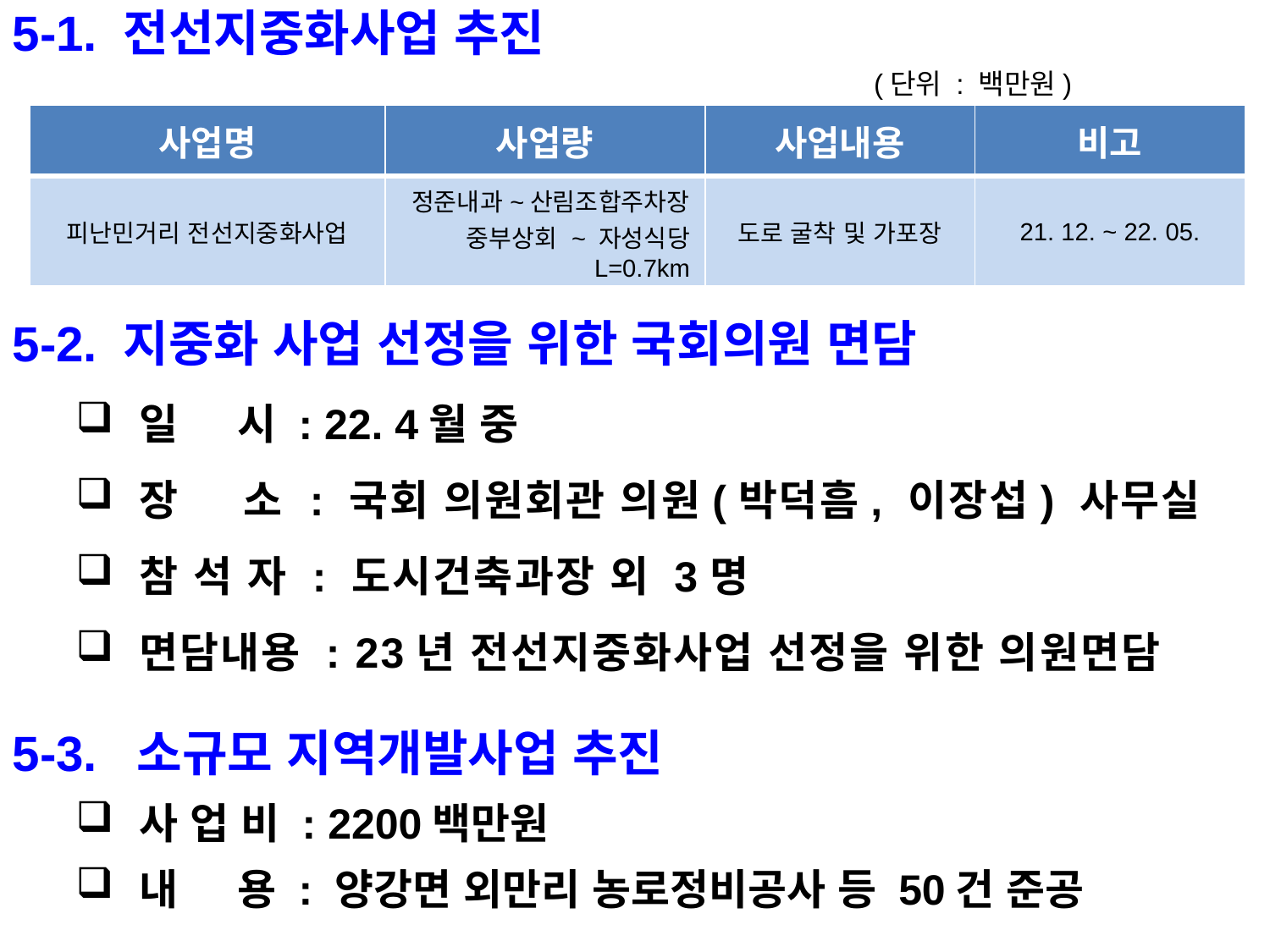

5-1. 전선지중화사업 추진
                                                                                                              (단위 : 백만원)
| 사업명 | 사업량 | 사업내용 | 비고 |
| --- | --- | --- | --- |
| 피난민거리 전선지중화사업 | 정준내과~산림조합주차장 중부상회 ~ 자성식당 L=0.7km | 도로 굴착 및 가포장 | 21. 12. ~ 22. 05. |
5-2. 지중화 사업 선정을 위한 국회의원 면담
일     시 : 22. 4월 중
장    소 : 국회 의원회관 의원(박덕흠, 이장섭) 사무실
참 석 자 : 도시건축과장 외 3명
면담내용 : 23년 전선지중화사업 선정을 위한 의원면담

5-3.  소규모 지역개발사업 추진
사 업 비 : 2200백만원
내     용 : 양강면 외만리 농로정비공사 등 50건 준공